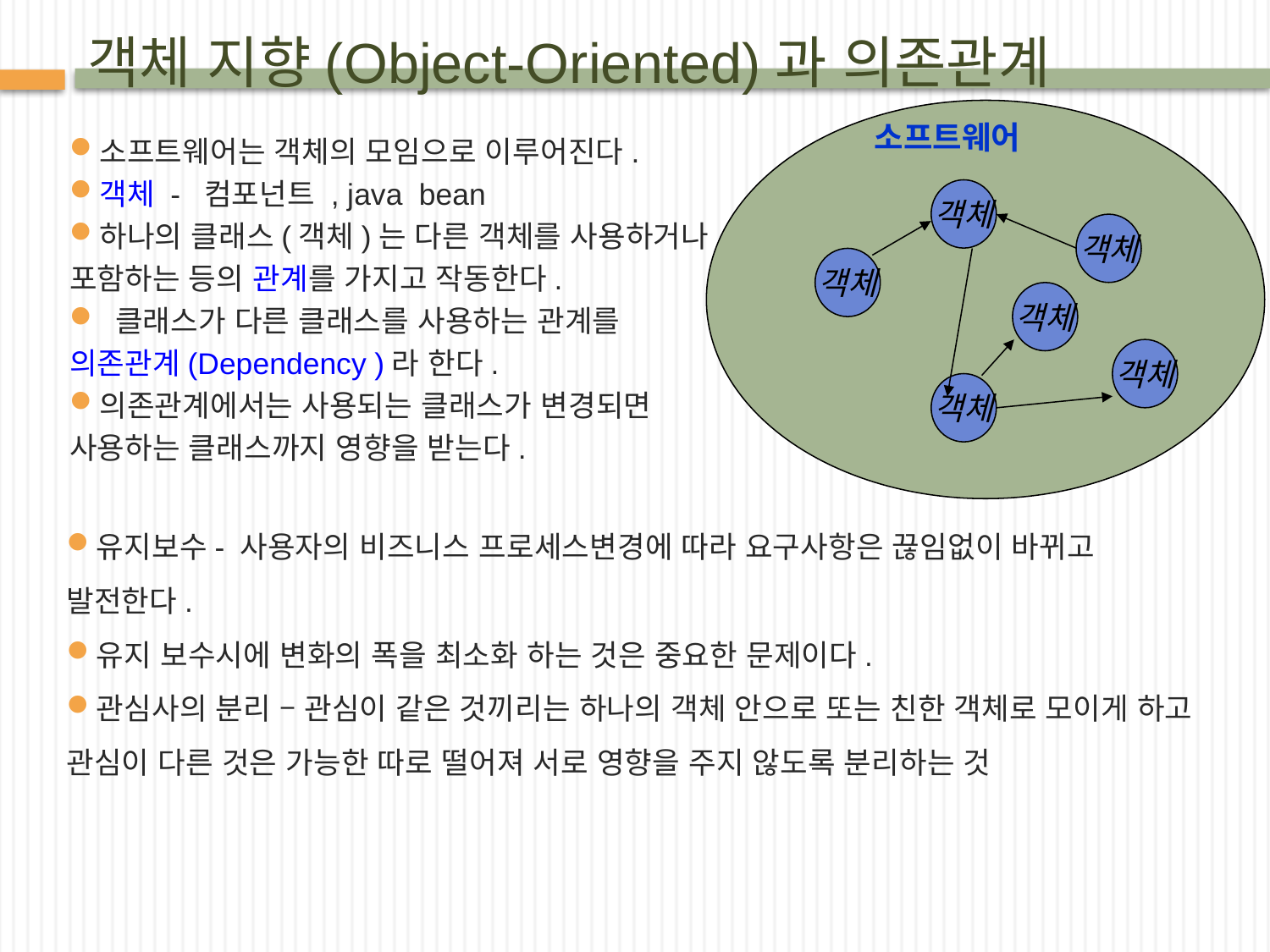

# 객체 지향(Object-Oriented)과 의존관계

객체
객체
객체
객체
객체
객체
소프트웨어

소프트웨어는 객체의 모임으로 이루어진다.
객체 -  컴포넌트 , java  bean
하나의 클래스(객체)는 다른 객체를 사용하거나  포함하는 등의 관계를 가지고 작동한다.
 클래스가 다른 클래스를 사용하는 관계를  의존관계(Dependency )라 한다.
의존관계에서는 사용되는 클래스가 변경되면 사용하는 클래스까지 영향을 받는다.
유지보수- 사용자의 비즈니스 프로세스변경에 따라 요구사항은 끊임없이 바뀌고 발전한다.
유지 보수시에 변화의 폭을 최소화 하는 것은 중요한 문제이다.
관심사의 분리 – 관심이 같은 것끼리는 하나의 객체 안으로 또는 친한 객체로 모이게 하고 관심이 다른 것은 가능한 따로 떨어져 서로 영향을 주지 않도록 분리하는 것